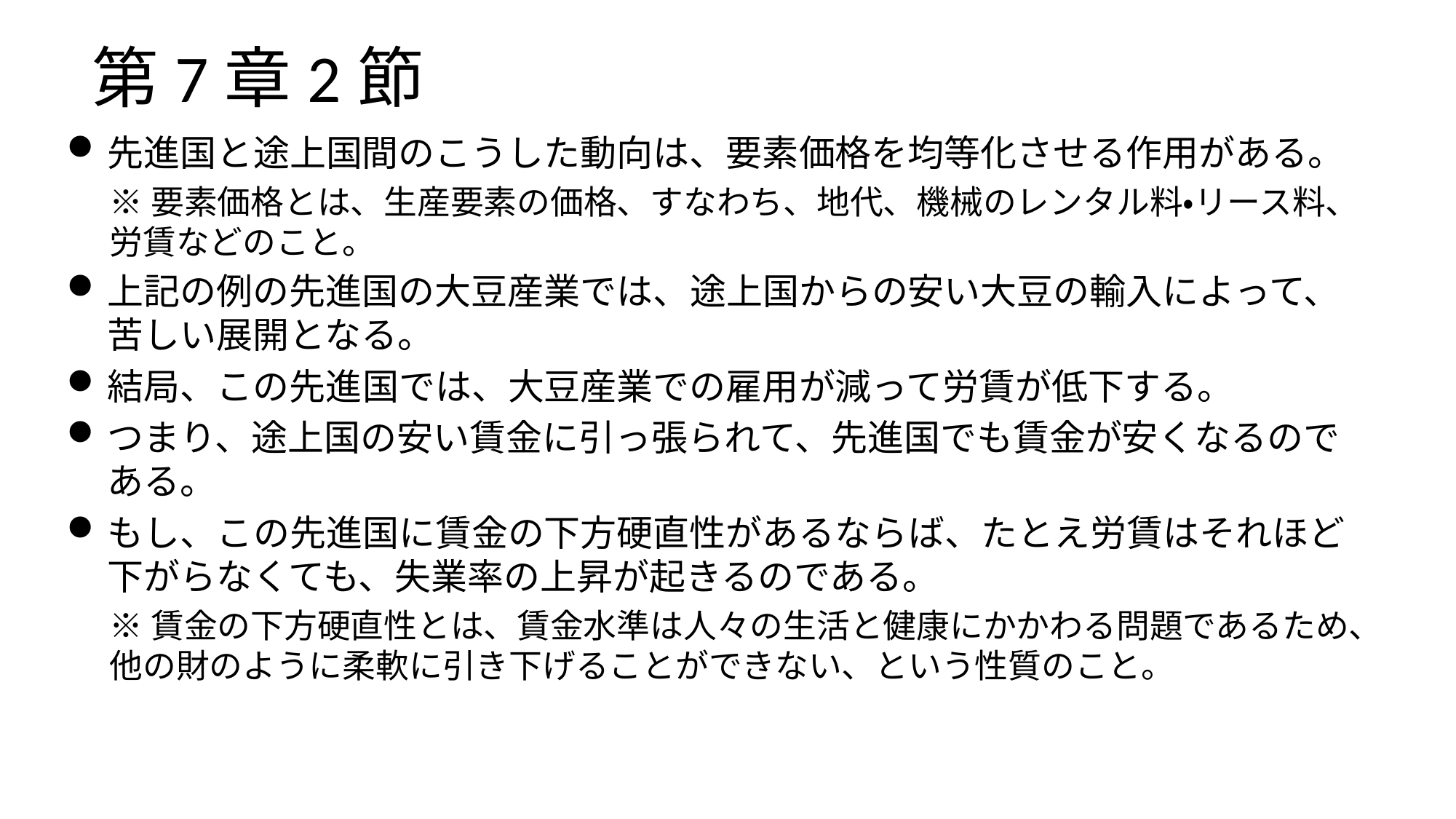

# 第7章2節
先進国と途上国間のこうした動向は、要素価格を均等化させる作用がある。
※要素価格とは、生産要素の価格、すなわち、地代、機械のレンタル料・リース料、労賃などのこと。
上記の例の先進国の大豆産業では、途上国からの安い大豆の輸入によって、苦しい展開となる。
結局、この先進国では、大豆産業での雇用が減って労賃が低下する。
つまり、途上国の安い賃金に引っ張られて、先進国でも賃金が安くなるのである。
もし、この先進国に賃金の下方硬直性があるならば、たとえ労賃はそれほど下がらなくても、失業率の上昇が起きるのである。
※賃金の下方硬直性とは、賃金水準は人々の生活と健康にかかわる問題であるため、他の財のように柔軟に引き下げることができない、という性質のこと。